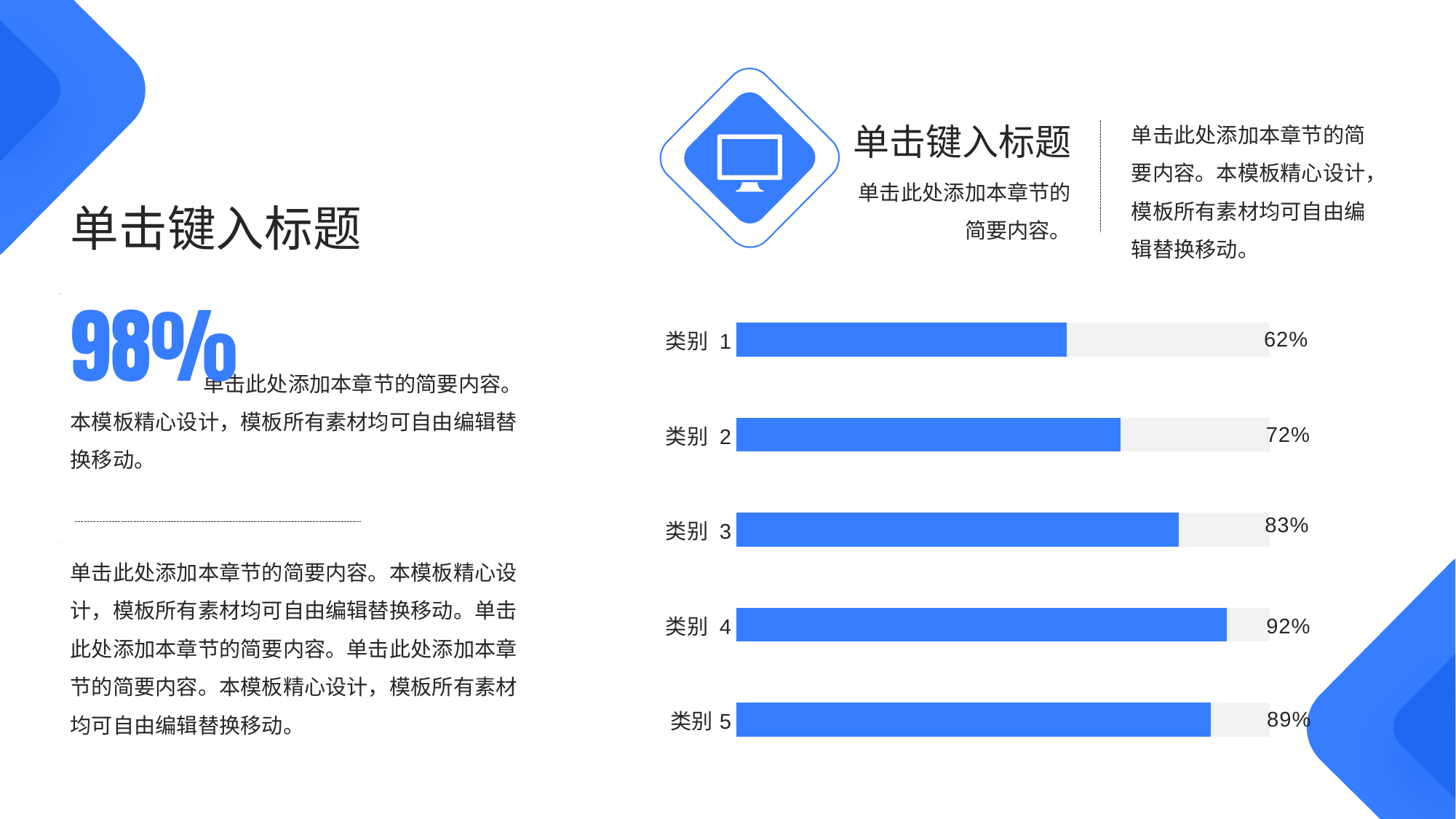

单击此处添加本章节的简要内容。本模板精心设计，模板所有素材均可自由编辑替换移动。
单击键入标题
单击此处添加本章节的简要内容。

单击键入标题

### Chart

| Category | 系列 1 | 系列 2 |
|---|---|---|
| 类别5 | 1.0 | 0.89 |
| 类别 4 | 1.0 | 0.92 |
| 类别 3 | 1.0 | 0.83 |
| 类别 2 | 1.0 | 0.72 |
| 类别 1 | 1.0 | 0.62 |
98%
                           单击此处添加本章节的简要内容。本模板精心设计，模板所有素材均可自由编辑替换移动。
单击此处添加本章节的简要内容。本模板精心设计，模板所有素材均可自由编辑替换移动。单击此处添加本章节的简要内容。单击此处添加本章节的简要内容。本模板精心设计，模板所有素材均可自由编辑替换移动。